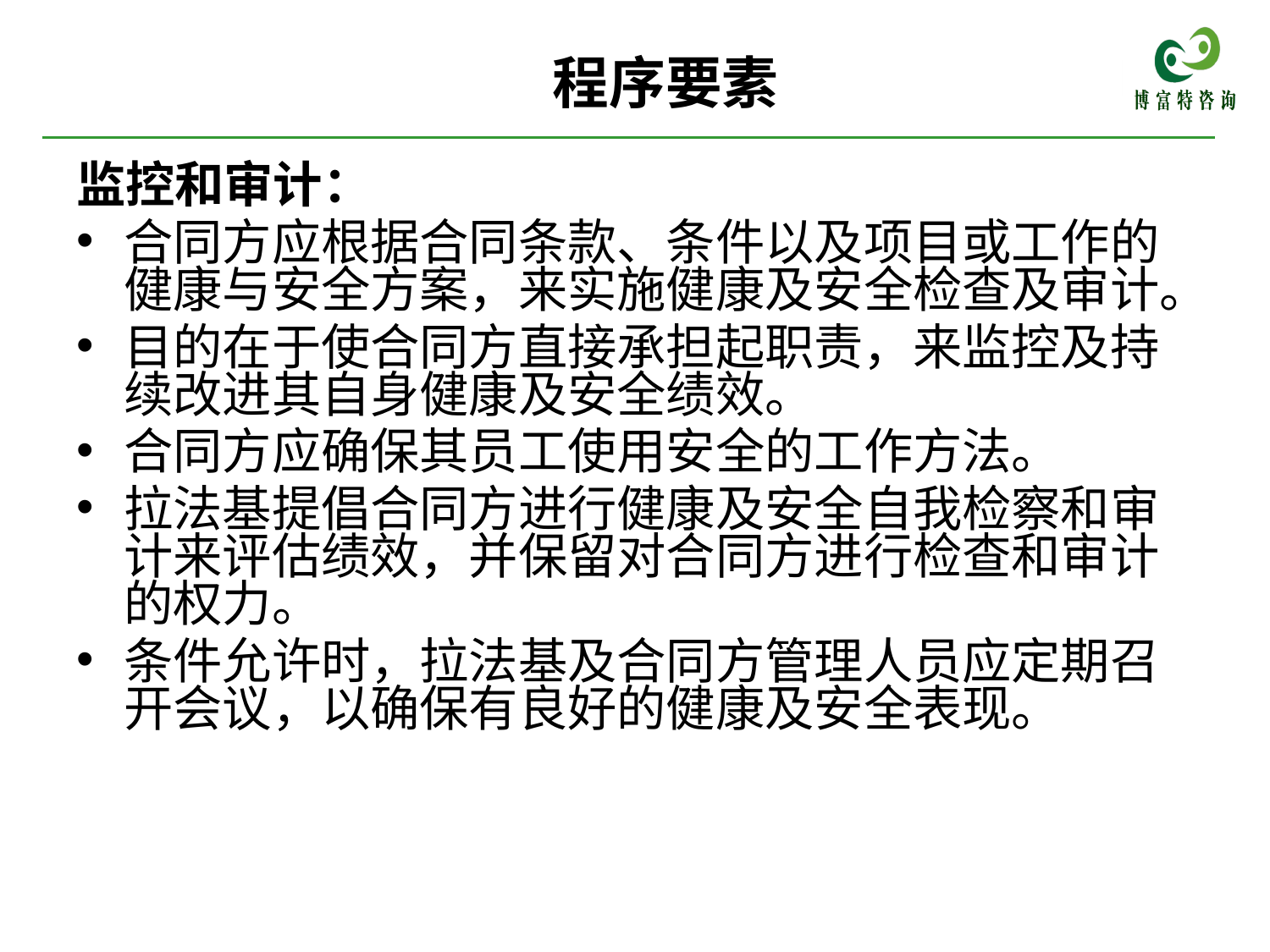

# 程序要素
监控和审计：
合同方应根据合同条款、条件以及项目或工作的健康与安全方案，来实施健康及安全检查及审计。
目的在于使合同方直接承担起职责，来监控及持续改进其自身健康及安全绩效。
合同方应确保其员工使用安全的工作方法。
拉法基提倡合同方进行健康及安全自我检察和审计来评估绩效，并保留对合同方进行检查和审计的权力。
条件允许时，拉法基及合同方管理人员应定期召开会议，以确保有良好的健康及安全表现。